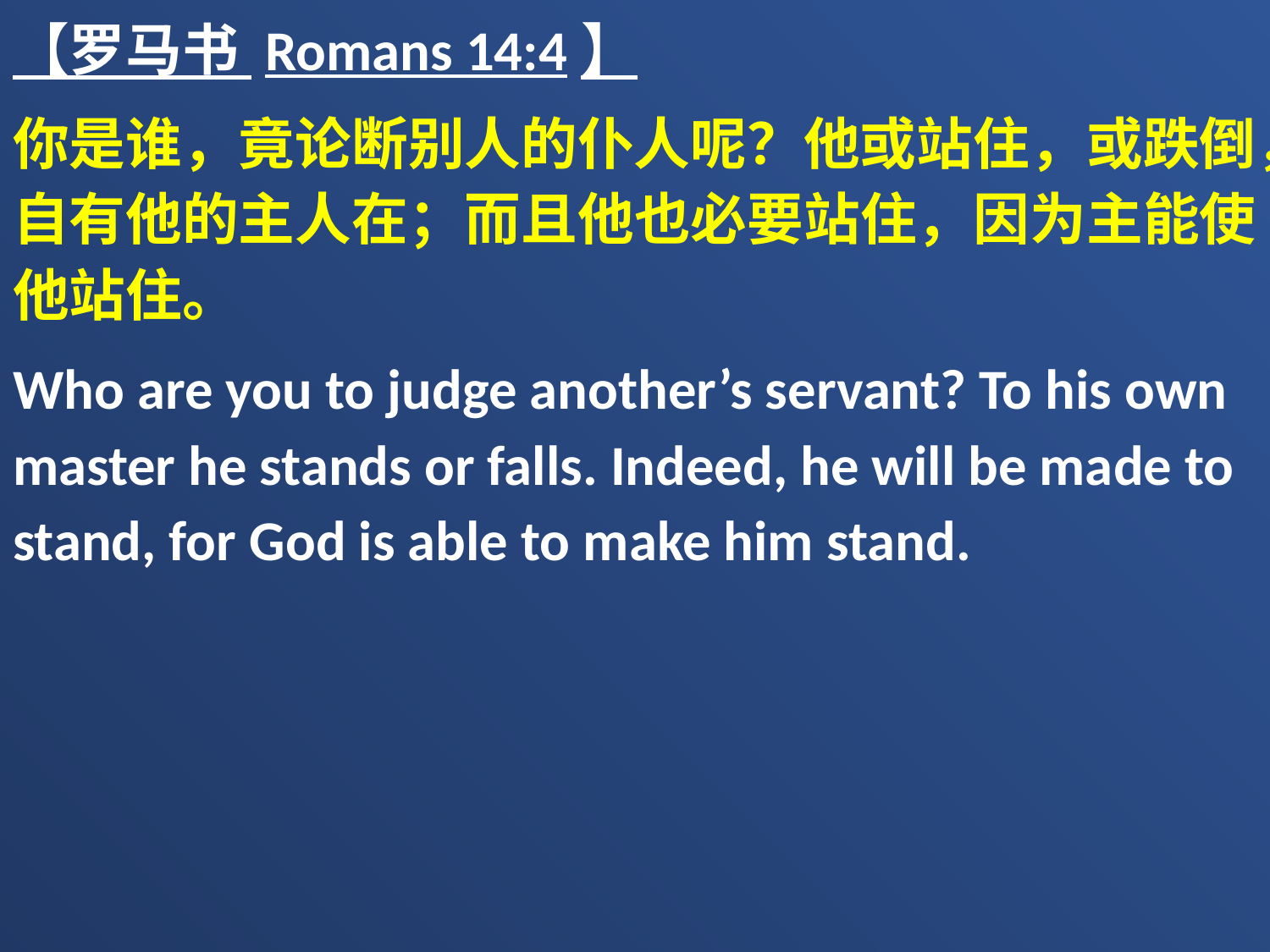

【罗马书 Romans 14:4】
你是谁，竟论断别人的仆人呢？他或站住，或跌倒，自有他的主人在；而且他也必要站住，因为主能使他站住。
Who are you to judge another’s servant? To his own master he stands or falls. Indeed, he will be made to stand, for God is able to make him stand.